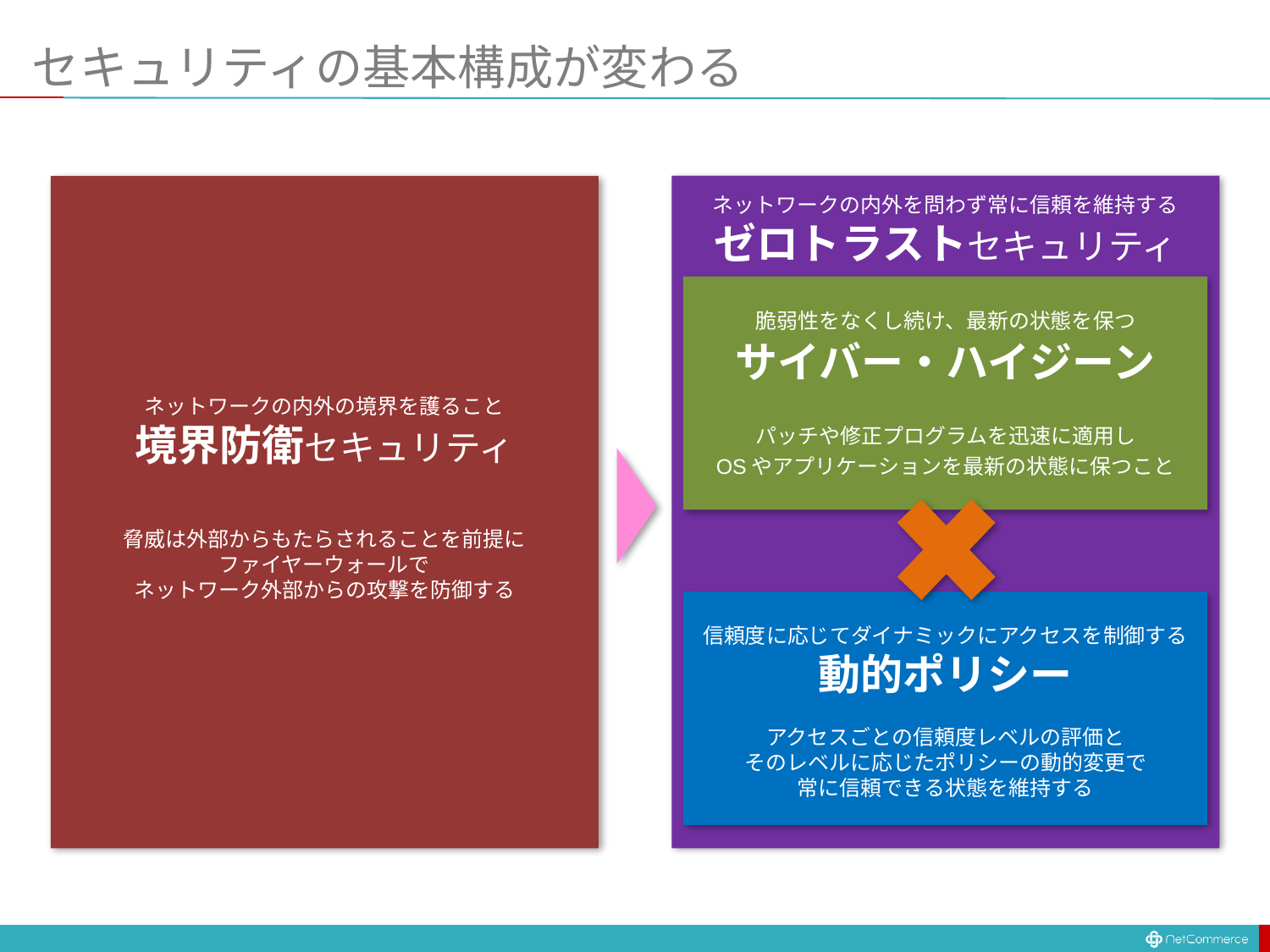

# セキュリティの基本構成が変わる

ネットワークの内外を問わず常に信頼を維持する
ゼロトラストセキュリティ

脆弱性をなくし続け、最新の状態を保つ
サイバー・ハイジーン

パッチや修正プログラムを迅速に適用し
OSやアプリケーションを最新の状態に保つこと
ネットワークの内外の境界を護ること
境界防衛セキュリティ

脅威は外部からもたらされることを前提に
ファイヤーウォールで
ネットワーク外部からの攻撃を防御する

信頼度に応じてダイナミックにアクセスを制御する
動的ポリシー

アクセスごとの信頼度レベルの評価と
そのレベルに応じたポリシーの動的変更で
常に信頼できる状態を維持する